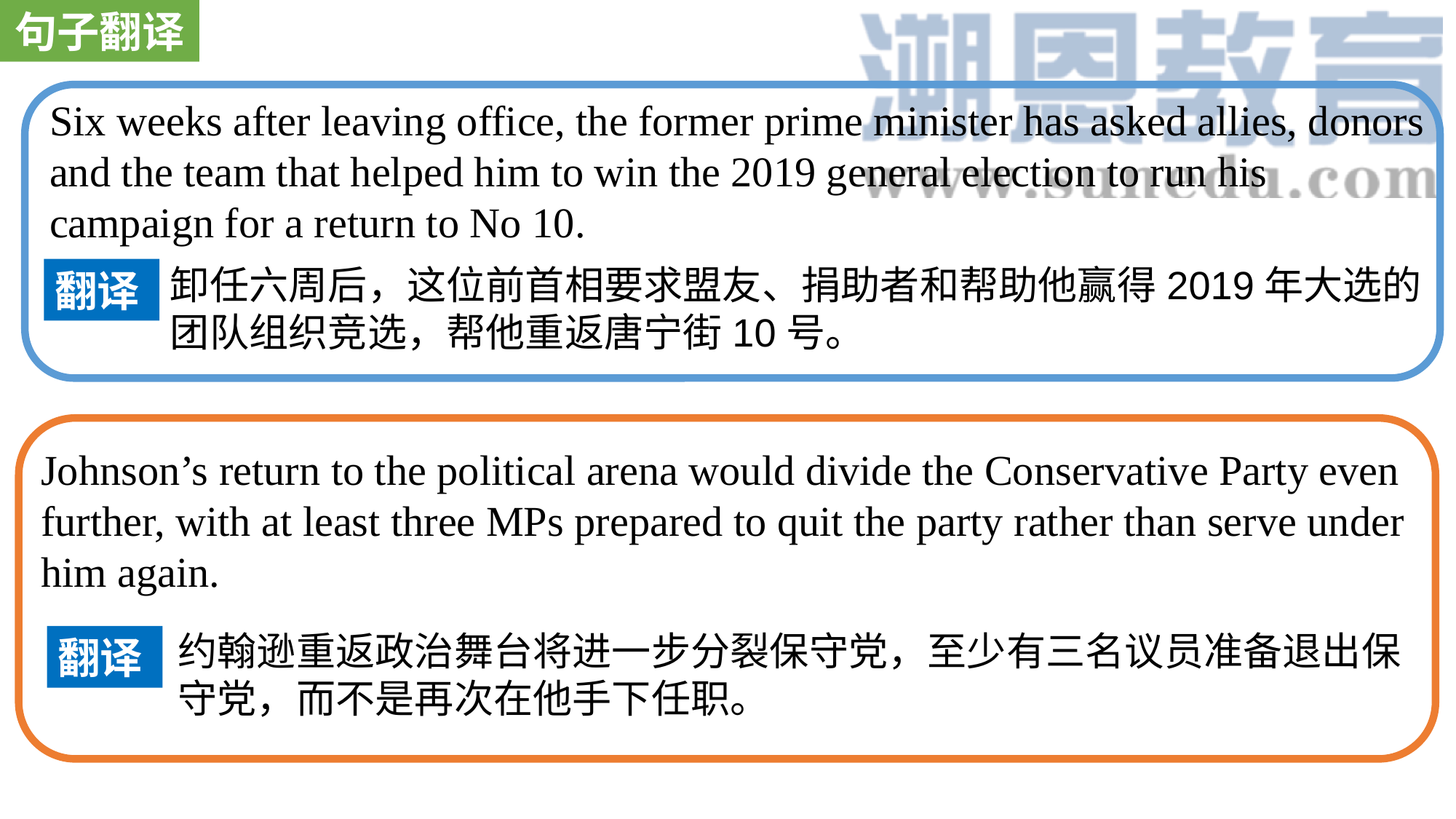

句子翻译

Six weeks after leaving office, the former prime minister has asked allies, donors and the team that helped him to win the 2019 general election to run his campaign for a return to No 10.
卸任六周后，这位前首相要求盟友、捐助者和帮助他赢得2019年大选的团队组织竞选，帮他重返唐宁街10号。
翻译

Johnson’s return to the political arena would divide the Conservative Party even further, with at least three MPs prepared to quit the party rather than serve under him again.
约翰逊重返政治舞台将进一步分裂保守党，至少有三名议员准备退出保守党，而不是再次在他手下任职。
翻译